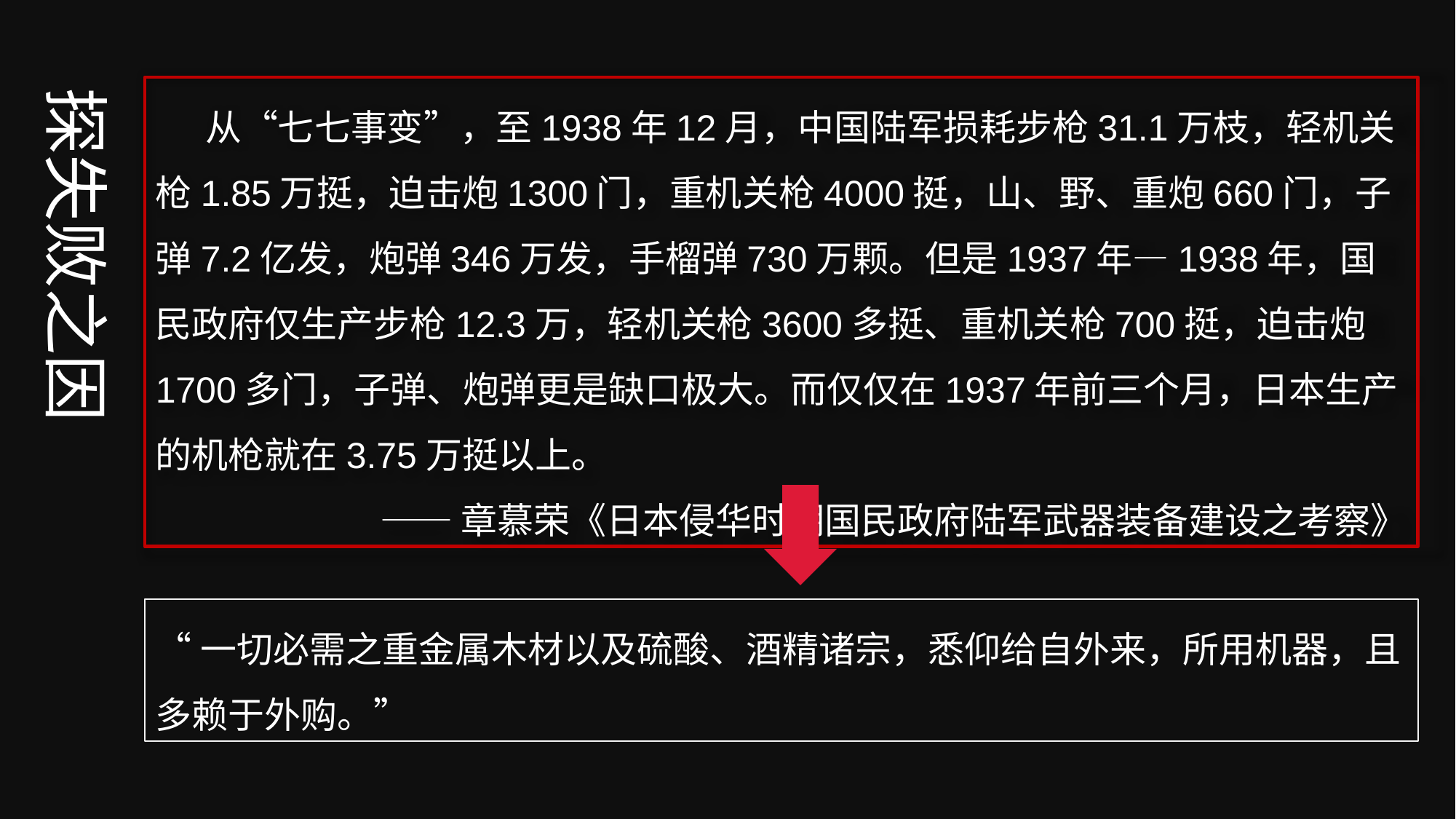

探失败之因
     从“七七事变”，至1938年12月，中国陆军损耗步枪31.1万枝，轻机关枪1.85万挺，迫击炮1300门，重机关枪4000挺，山、野、重炮660门，子弹7.2亿发，炮弹346万发，手榴弹730万颗。但是1937年—1938年，国民政府仅生产步枪12.3万，轻机关枪3600多挺、重机关枪700挺，迫击炮1700多门，子弹、炮弹更是缺口极大。而仅仅在1937年前三个月，日本生产的机枪就在3.75万挺以上。
——章慕荣《日本侵华时期国民政府陆军武器装备建设之考察》

“一切必需之重金属木材以及硫酸、酒精诸宗，悉仰给自外来，所用机器，且多赖于外购。”